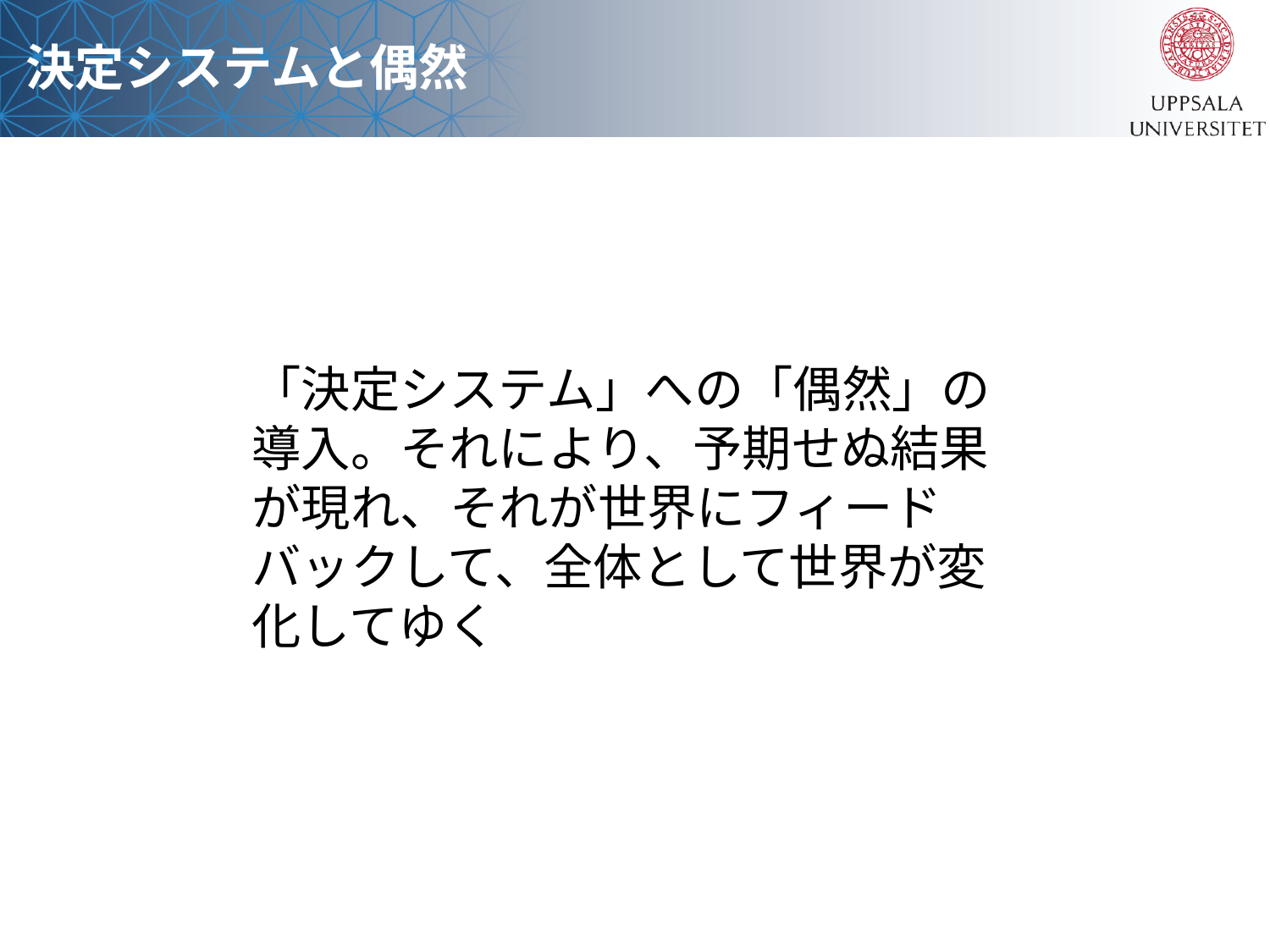

決定システムと偶然
「決定システム」への「偶然」の導入。それにより、予期せぬ結果が現れ、それが世界にフィードバックして、全体として世界が変化してゆく